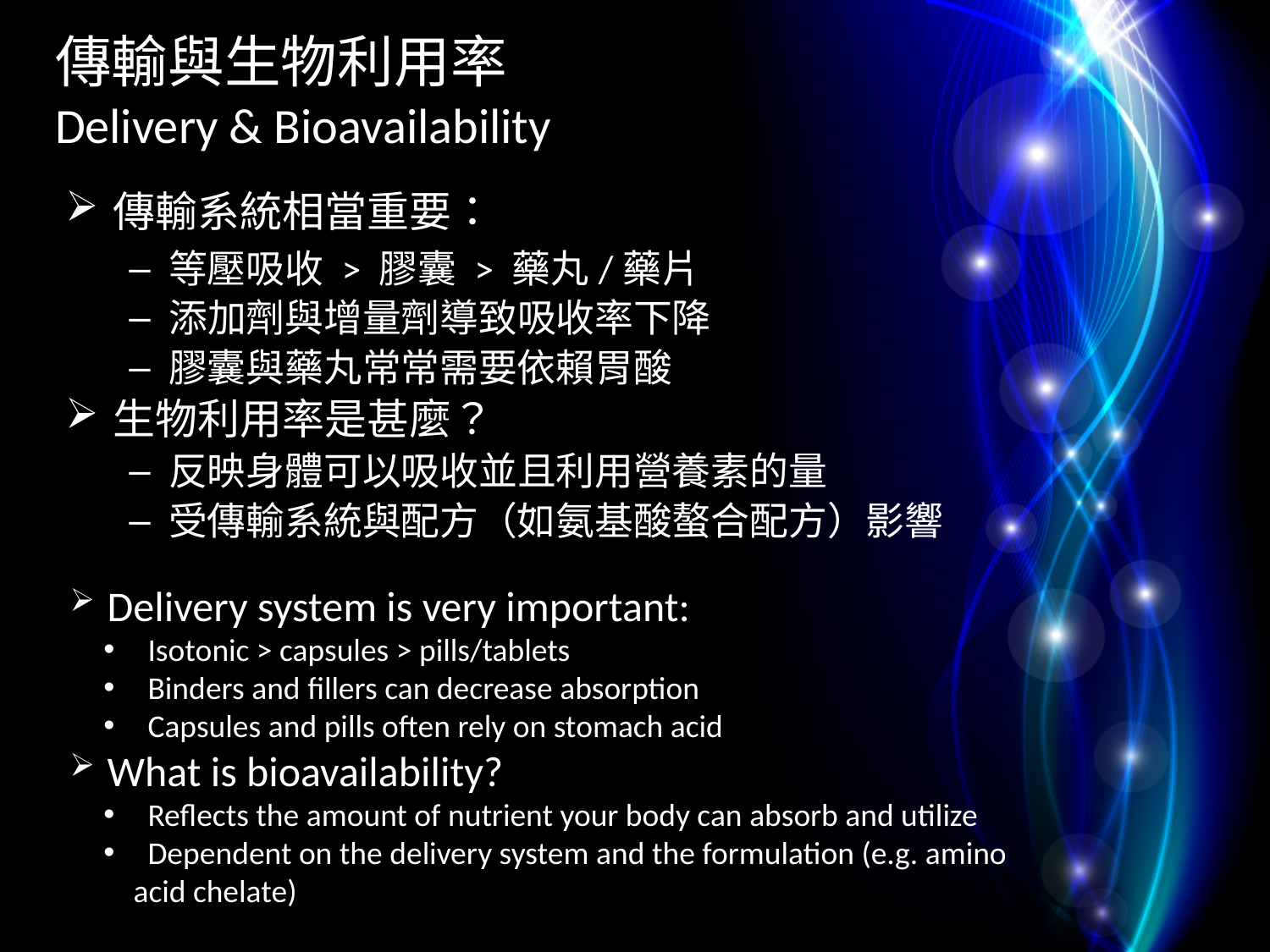

# 傳輸與生物利用率 Delivery & Bioavailability

傳輸系統相當重要：
等壓吸收 > 膠囊 > 藥丸/藥片
添加劑與增量劑導致吸收率下降
膠囊與藥丸常常需要依賴胃酸
生物利用率是甚麼？
反映身體可以吸收並且利用營養素的量
受傳輸系統與配方（如氨基酸螯合配方）影響
 Delivery system is very important:
  Isotonic > capsules > pills/tablets
  Binders and fillers can decrease absorption
  Capsules and pills often rely on stomach acid
 What is bioavailability?
  Reflects the amount of nutrient your body can absorb and utilize
  Dependent on the delivery system and the formulation (e.g. amino 	acid chelate)